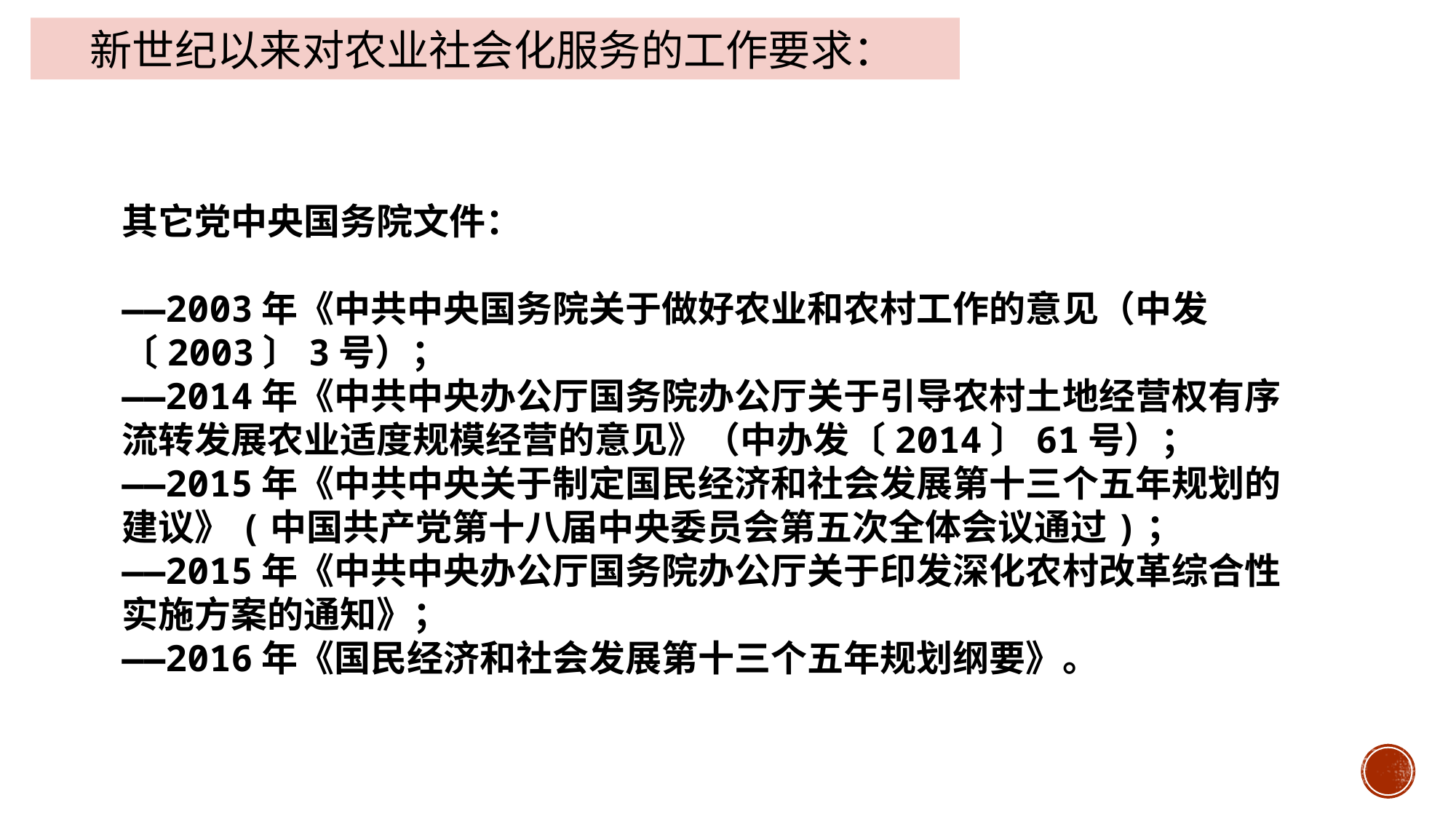

新世纪以来对农业社会化服务的工作要求：
其它党中央国务院文件：

——2003年《中共中央国务院关于做好农业和农村工作的意见（中发〔2003〕3号）；
——2014年《中共中央办公厅国务院办公厅关于引导农村土地经营权有序流转发展农业适度规模经营的意见》（中办发〔2014〕61号）；
——2015年《中共中央关于制定国民经济和社会发展第十三个五年规划的建议》(中国共产党第十八届中央委员会第五次全体会议通过)；
——2015年《中共中央办公厅国务院办公厅关于印发深化农村改革综合性实施方案的通知》；
——2016年《国民经济和社会发展第十三个五年规划纲要》。